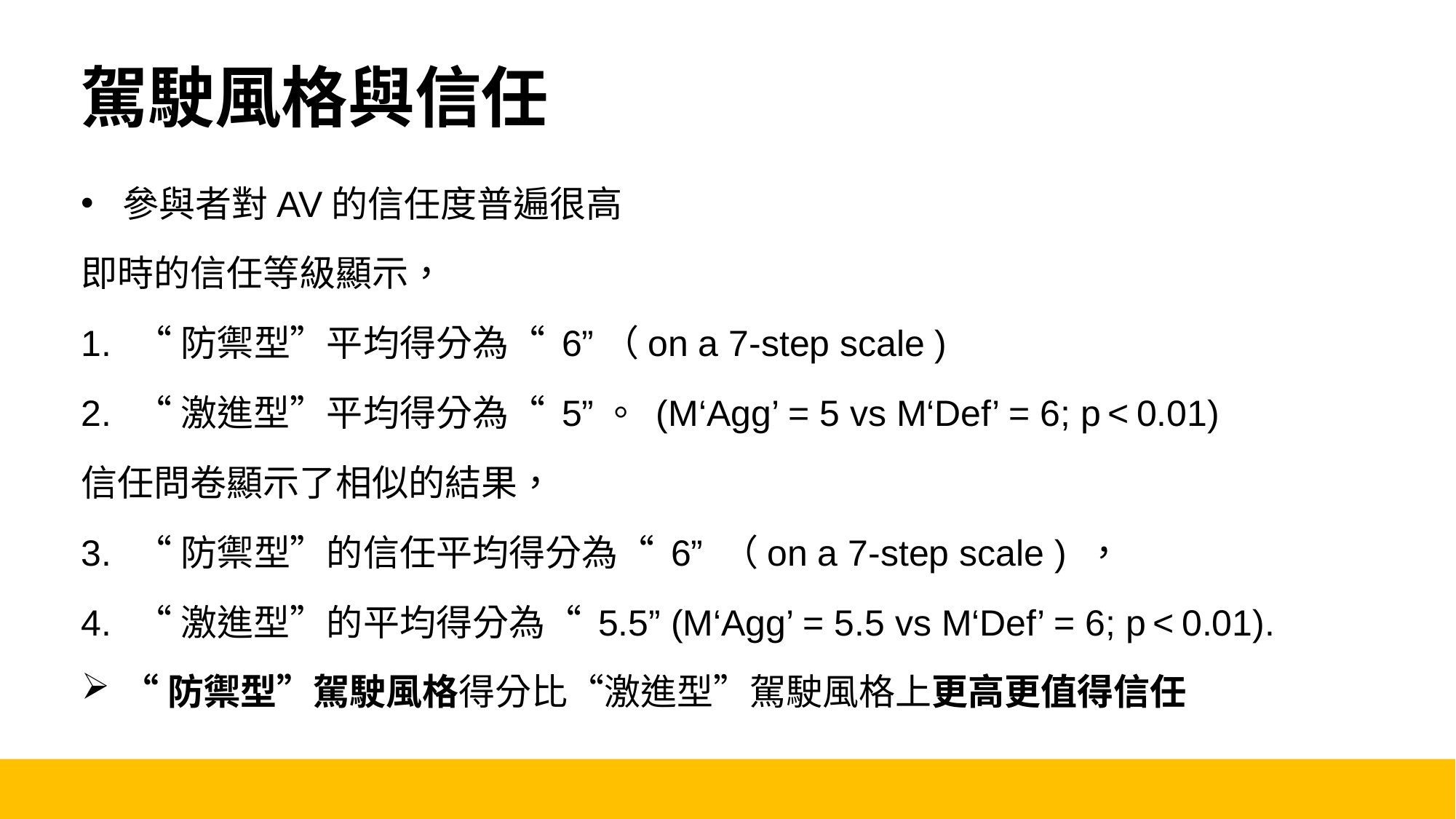

駕駛風格與信任
參與者對AV的信任度普遍很高
即時的信任等級顯示，
“防禦型”平均得分為“ 6”（on a 7-step scale )
“激進型”平均得分為“ 5”。 (M‘Agg’ = 5 vs M‘Def’ = 6; p < 0.01)
信任問卷顯示了相似的結果，
“防禦型”的信任平均得分為“ 6” （on a 7-step scale ) ，
“激進型”的平均得分為“ 5.5” (M‘Agg’ = 5.5 vs M‘Def’ = 6; p < 0.01).
“防禦型”駕駛風格得分比“激進型”駕駛風格上更高更值得信任

16